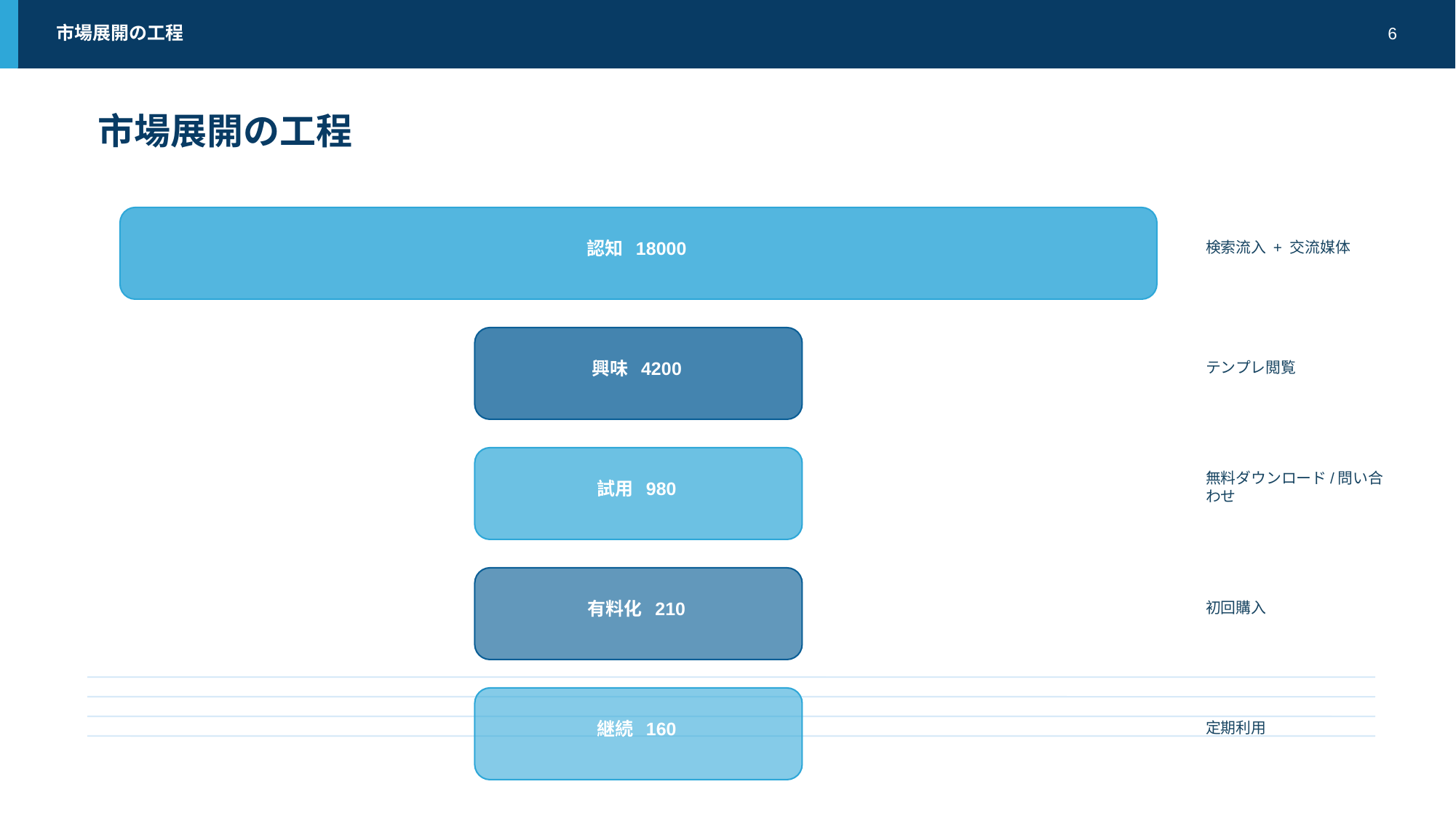

市場展開の工程
6
市場展開の工程

検索流入 + 交流媒体
認知  18000

テンプレ閲覧
興味  4200

無料ダウンロード/問い合わせ
試用  980

初回購入
有料化  210

定期利用

継続  160